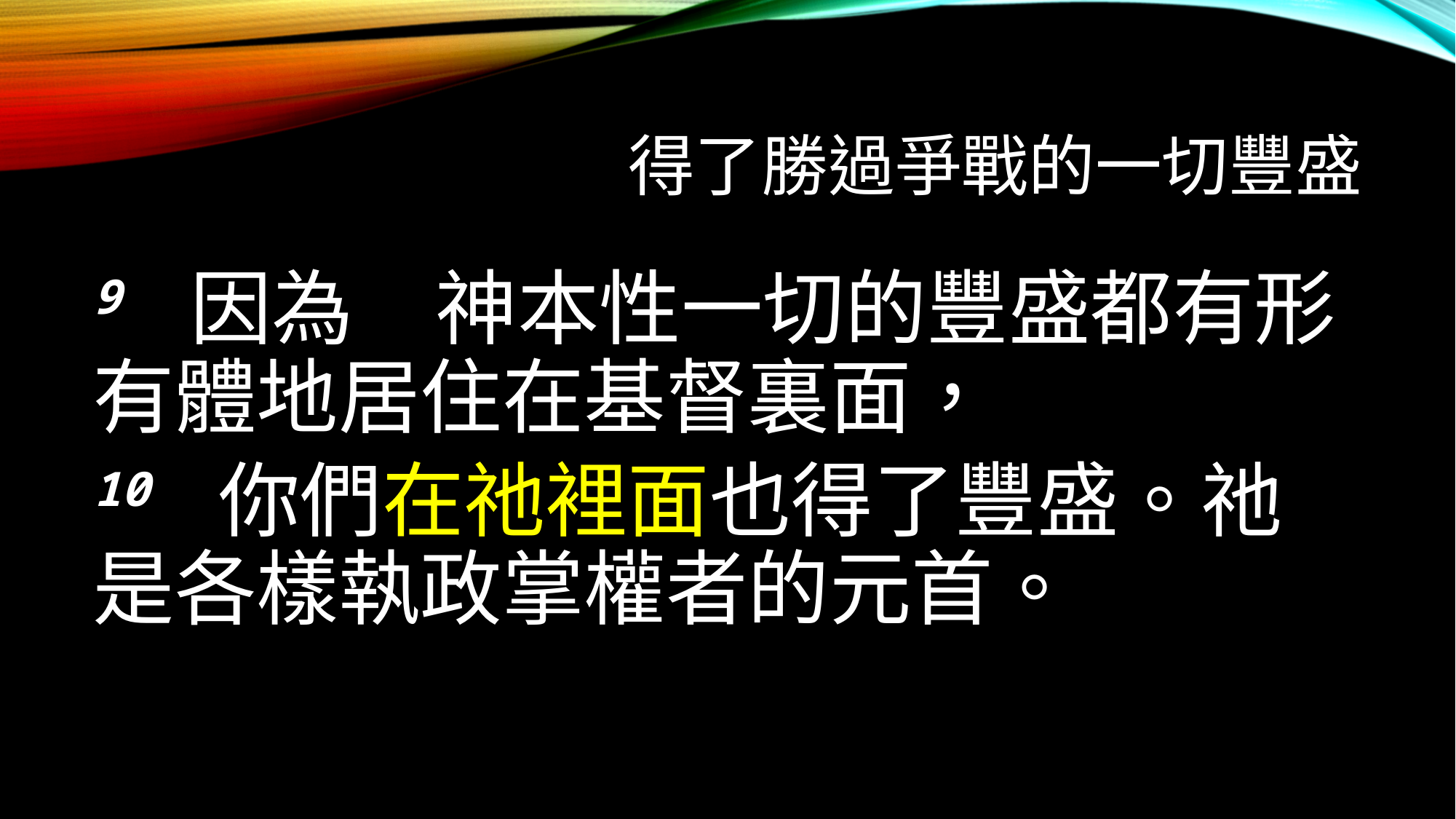

# 得了勝過爭戰的一切豐盛
9 因為　神本性一切的豐盛都有形有體地居住在基督裏面，
10 你們在祂裡面也得了豐盛。祂是各樣執政掌權者的元首。